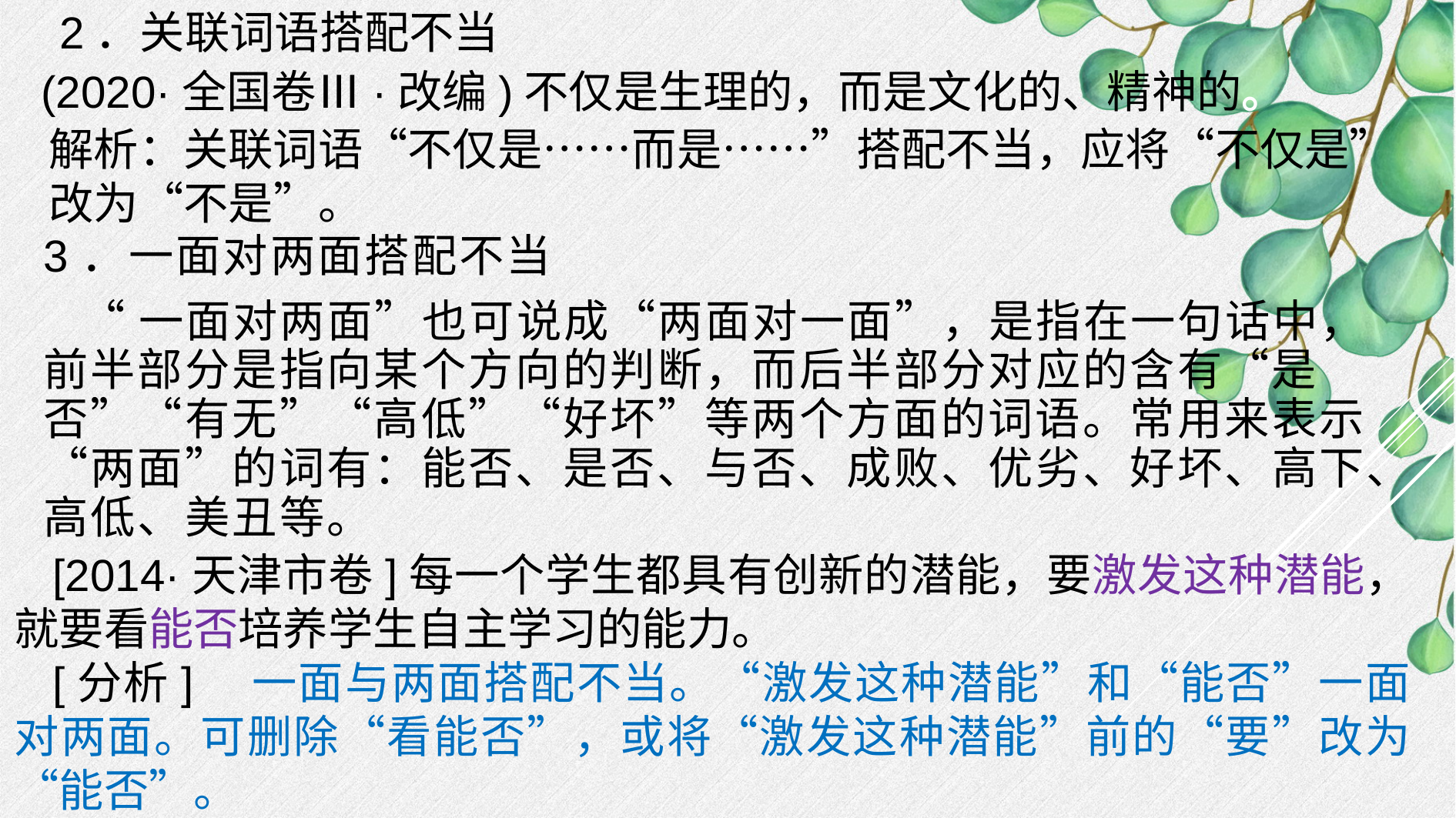

2．关联词语搭配不当
(2020·全国卷Ⅲ·改编)不仅是生理的，而是文化的、精神的。
解析：关联词语“不仅是……而是……”搭配不当，应将“不仅是”改为“不是”。
3．一面对两面搭配不当
   “一面对两面”也可说成“两面对一面”，是指在一句话中，前半部分是指向某个方向的判断，而后半部分对应的含有“是否”“有无”“高低”“好坏”等两个方面的词语。常用来表示“两面”的词有：能否、是否、与否、成败、优劣、好坏、高下、高低、美丑等。
[2014·天津市卷]每一个学生都具有创新的潜能，要激发这种潜能，就要看能否培养学生自主学习的能力。
[分析]　一面与两面搭配不当。“激发这种潜能”和“能否”一面对两面。可删除“看能否”，或将“激发这种潜能”前的“要”改为“能否”。